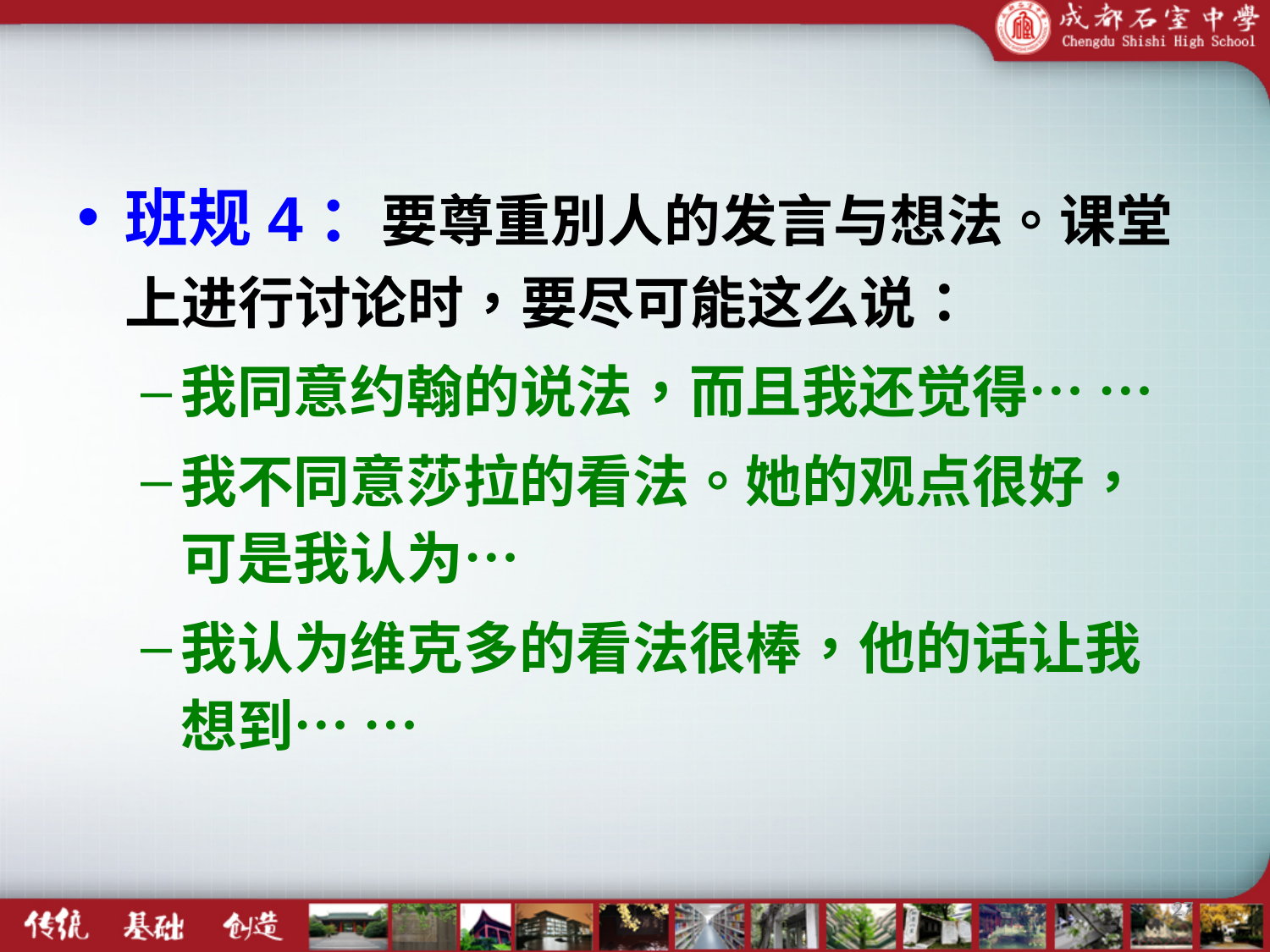

班规4：要尊重別人的发言与想法。课堂上进行讨论时，要尽可能这么说：
我同意约翰的说法，而且我还觉得… …
我不同意莎拉的看法。她的观点很好，可是我认为…
我认为维克多的看法很棒，他的话让我想到… …
27